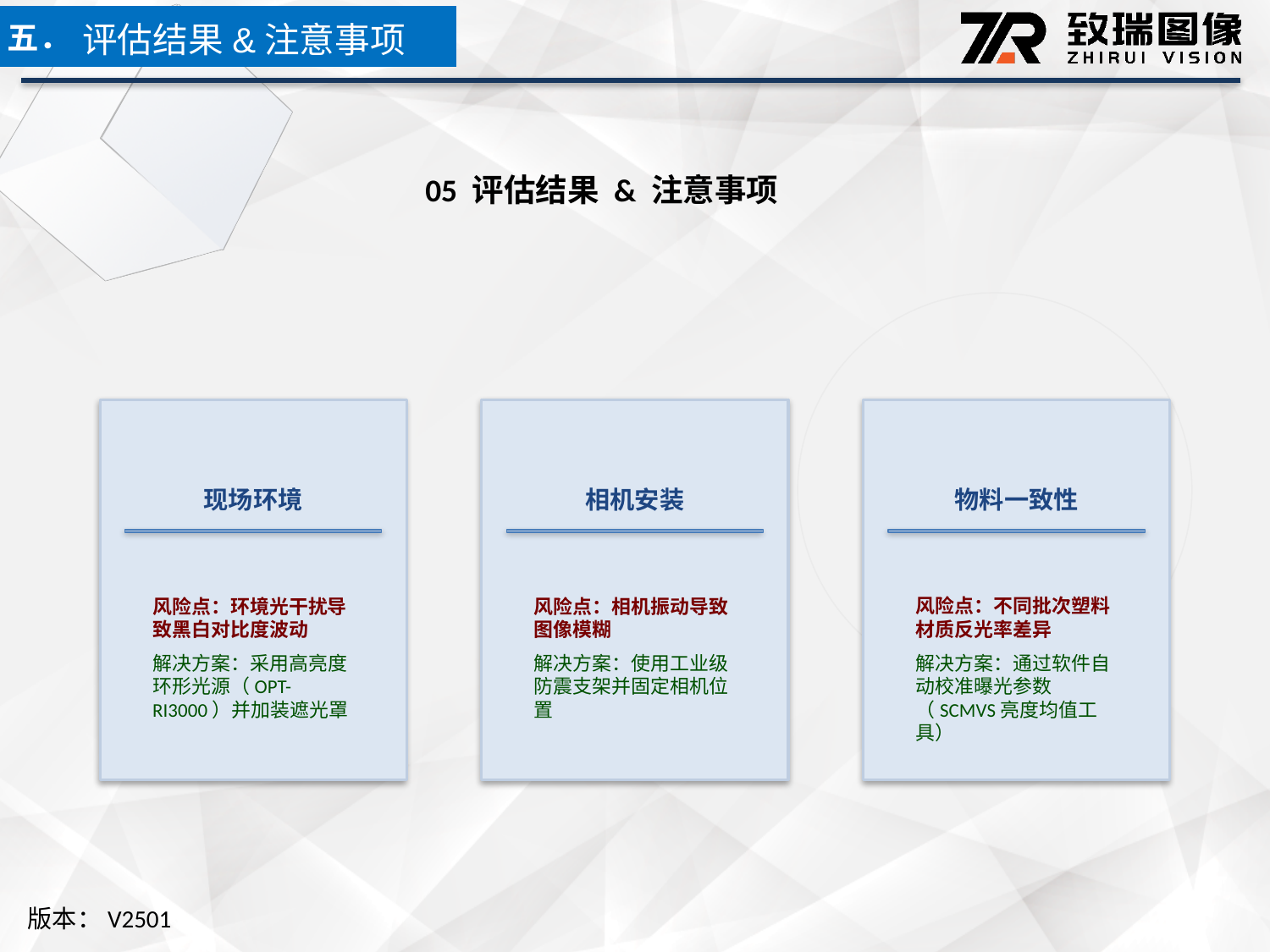

五．
评估结果&注意事项

05 评估结果 & 注意事项

现场环境

相机安装

物料一致性

风险点：环境光干扰导致黑白对比度波动
解决方案：采用高亮度环形光源（OPT-RI3000）并加装遮光罩

风险点：相机振动导致图像模糊
解决方案：使用工业级防震支架并固定相机位置

风险点：不同批次塑料材质反光率差异
解决方案：通过软件自动校准曝光参数（SCMVS亮度均值工具）